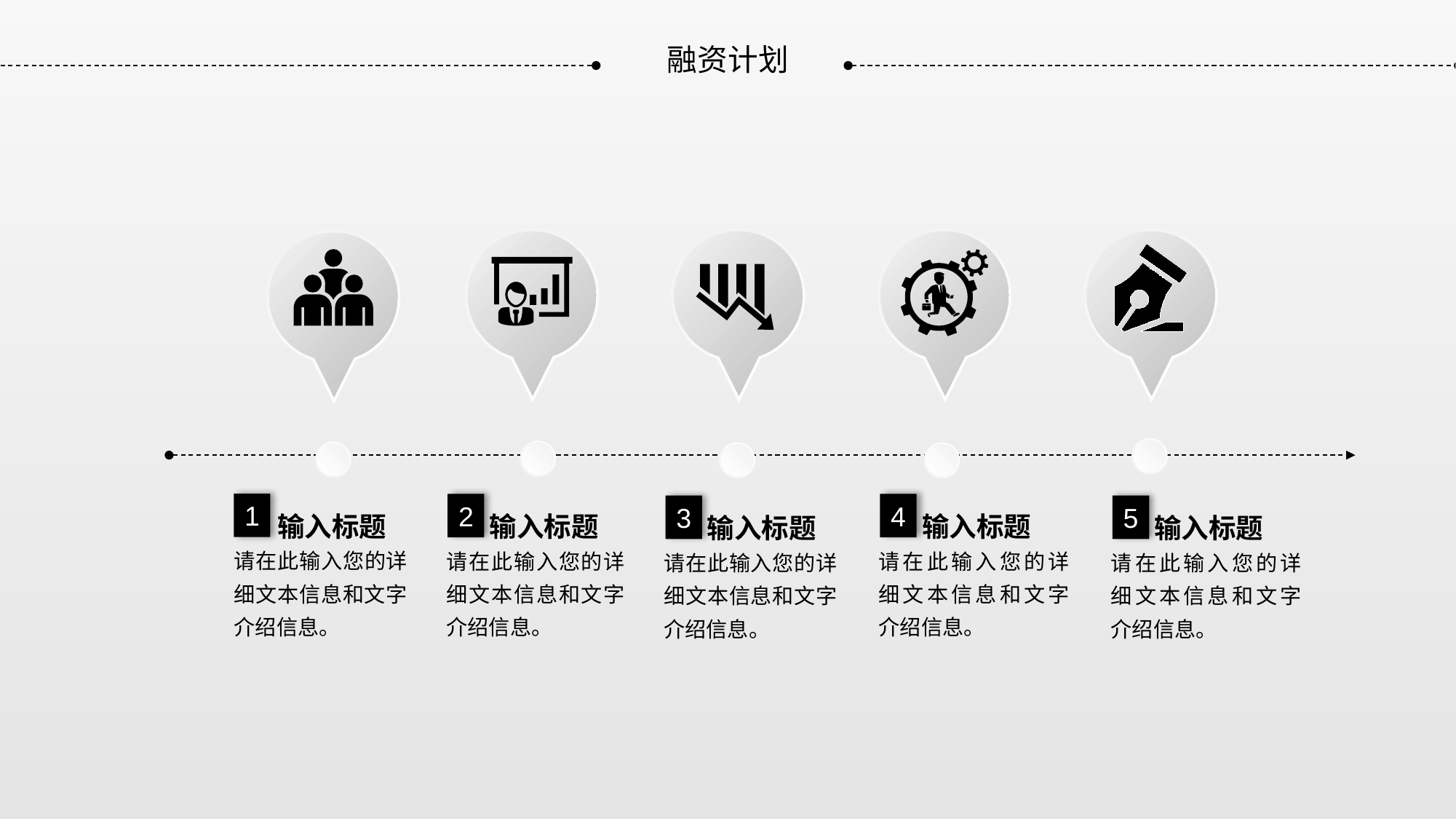

融资计划

1
2
4
3
5
输入标题
输入标题
输入标题
输入标题
输入标题
请在此输入您的详细文本信息和文字介绍信息。
请在此输入您的详细文本信息和文字介绍信息。
请在此输入您的详细文本信息和文字介绍信息。
请在此输入您的详细文本信息和文字介绍信息。
请在此输入您的详细文本信息和文字介绍信息。